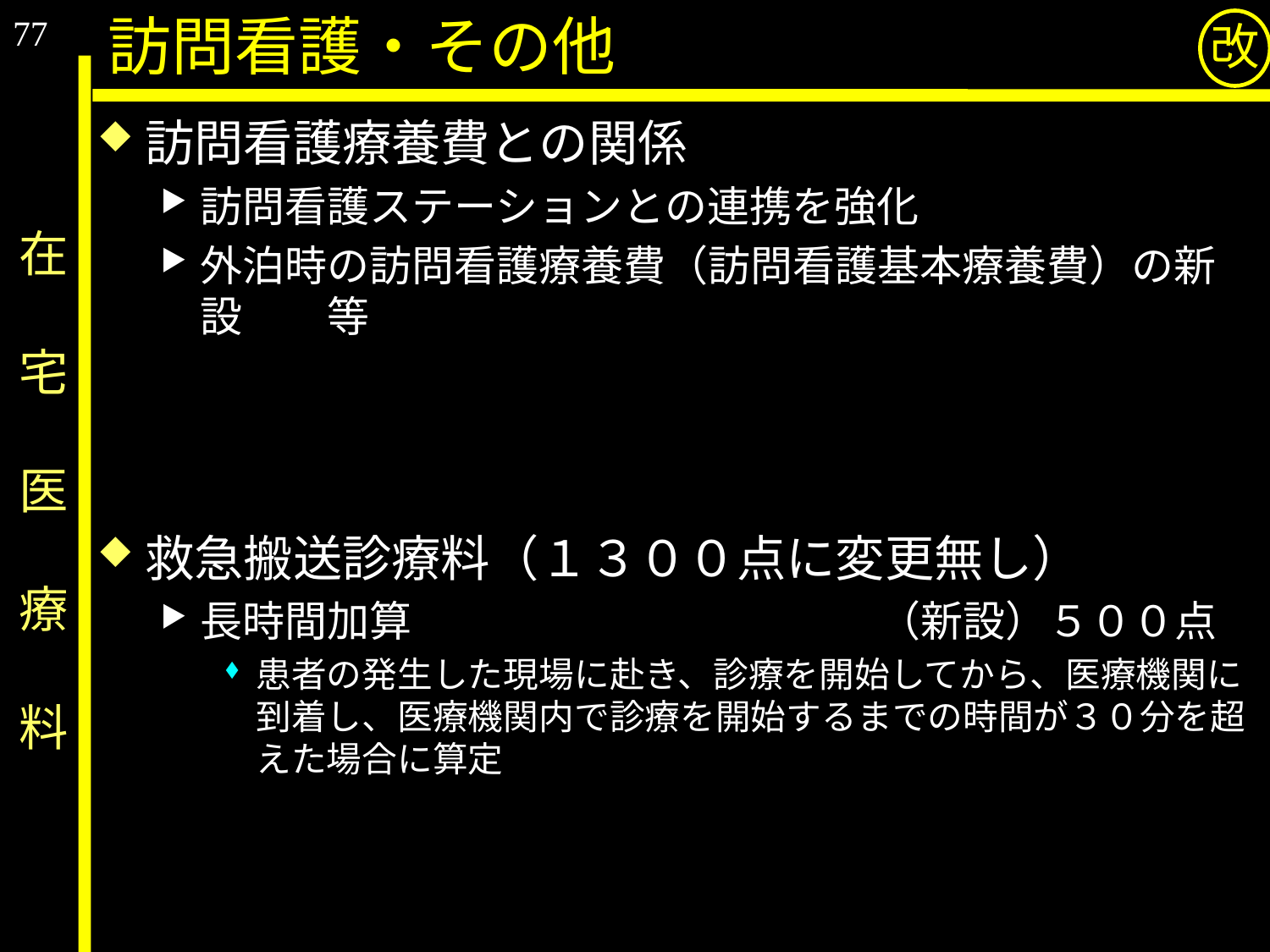

77
訪問看護・その他
改

訪問看護療養費との関係
訪問看護ステーションとの連携を強化
外泊時の訪問看護療養費（訪問看護基本療養費）の新設　　等

救急搬送診療料（１３００点に変更無し）
長時間加算　　　　　　　　　　　（新設）５００点
患者の発生した現場に赴き、診療を開始してから、医療機関に到着し、医療機関内で診療を開始するまでの時間が３０分を超えた場合に算定
在　宅　医　療　料